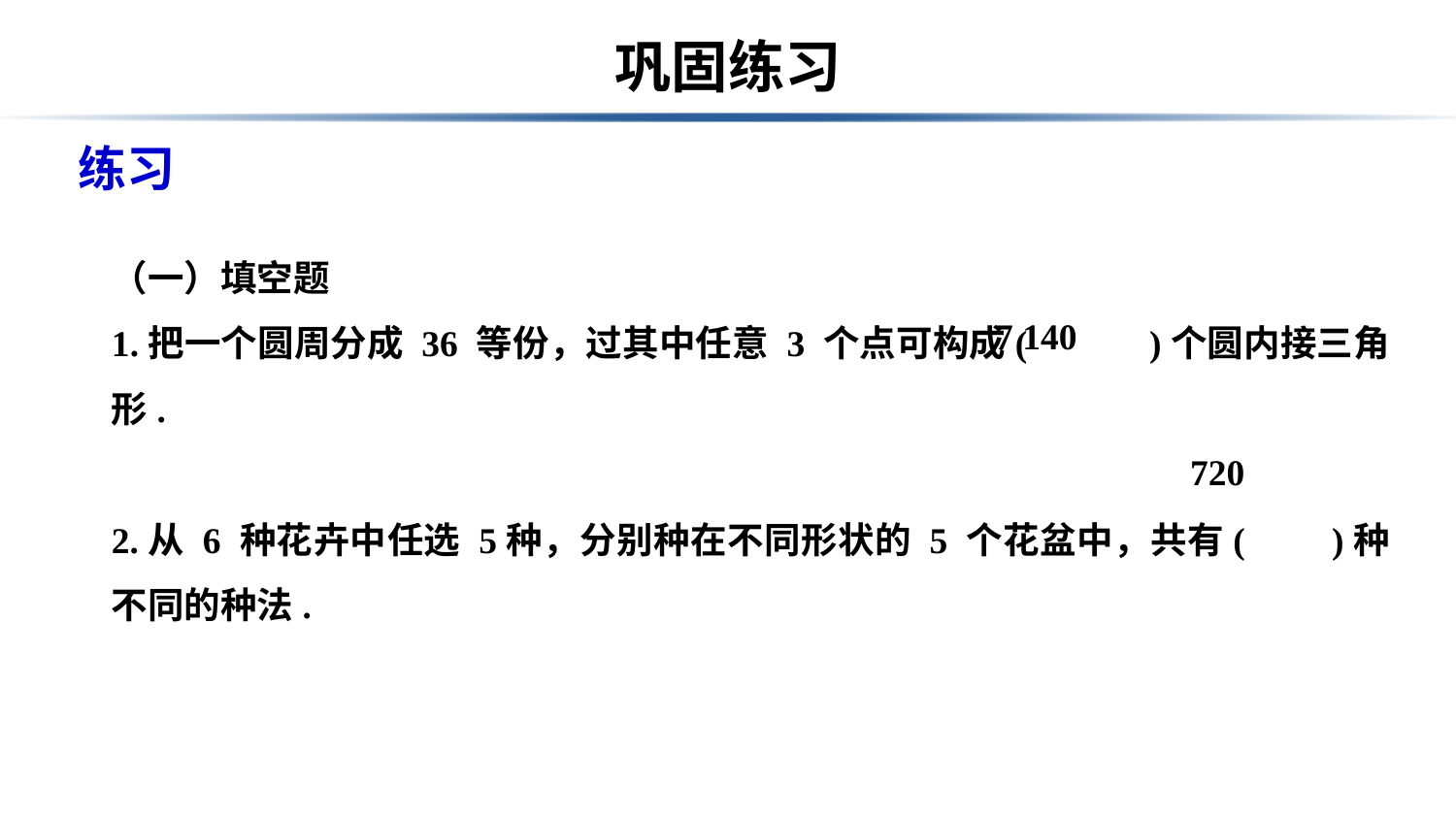

# 巩固练习
练习
（一）填空题
1.把一个圆周分成 36 等份，过其中任意 3 个点可构成(             )个圆内接三角形.

2.从 6 种花卉中任选 5种，分别种在不同形状的 5 个花盆中，共有(         )种不同的种法.
7 140
720